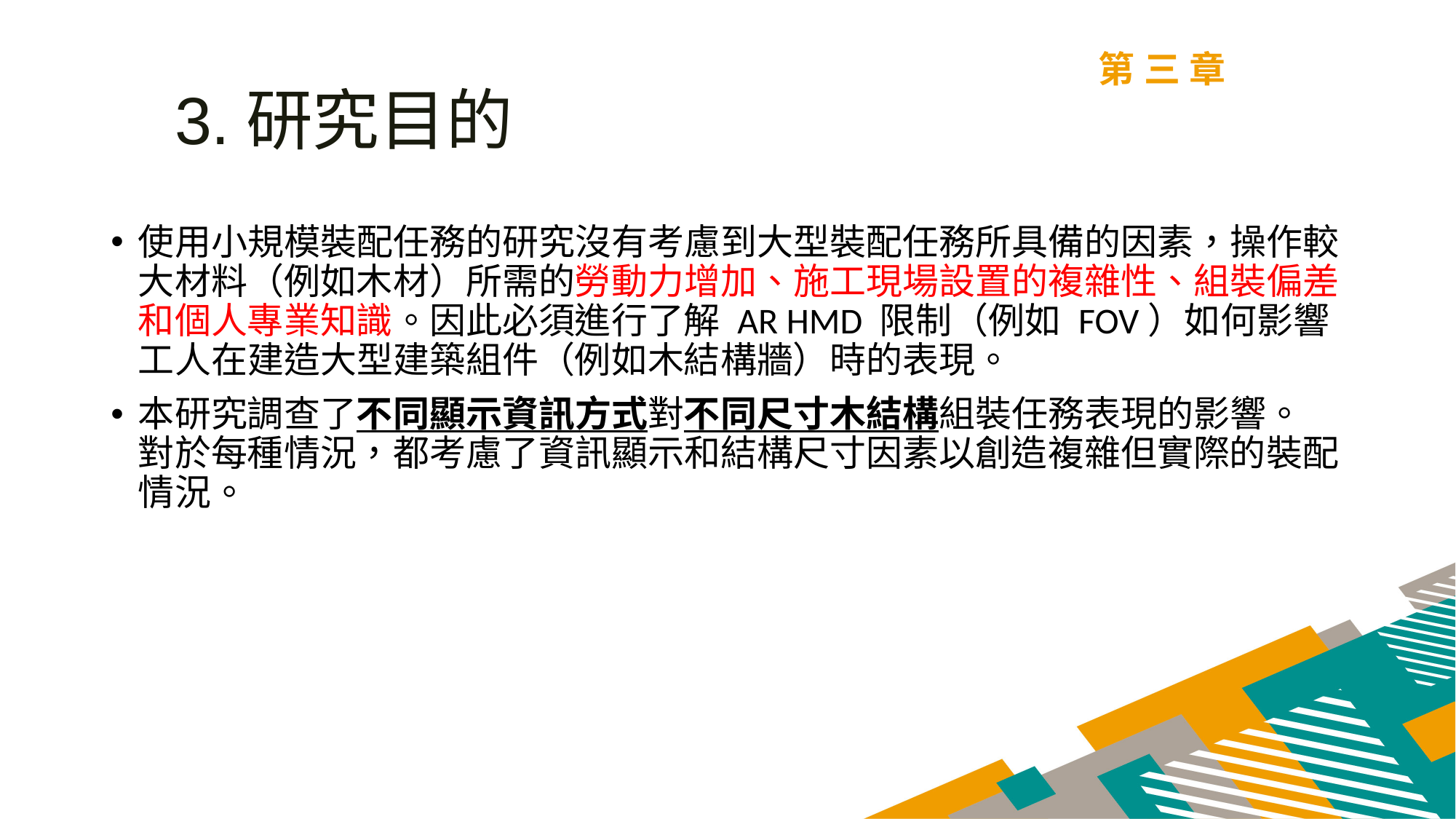

第三章
3.研究目的
使用小規模裝配任務的研究沒有考慮到大型裝配任務所具備的因素，操作較大材料（例如木材）所需的勞動力增加、施工現場設置的複雜性、組裝偏差和個人專業知識。因此必須進行了解 AR HMD 限制（例如 FOV）如何影響工人在建造大型建築組件（例如木結構牆）時的表現。
本研究調查了不同顯示資訊方式對不同尺寸木結構組裝任務表現的影響。 對於每種情況，都考慮了資訊顯示和結構尺寸因素以創造複雜但實際的裝配情況。